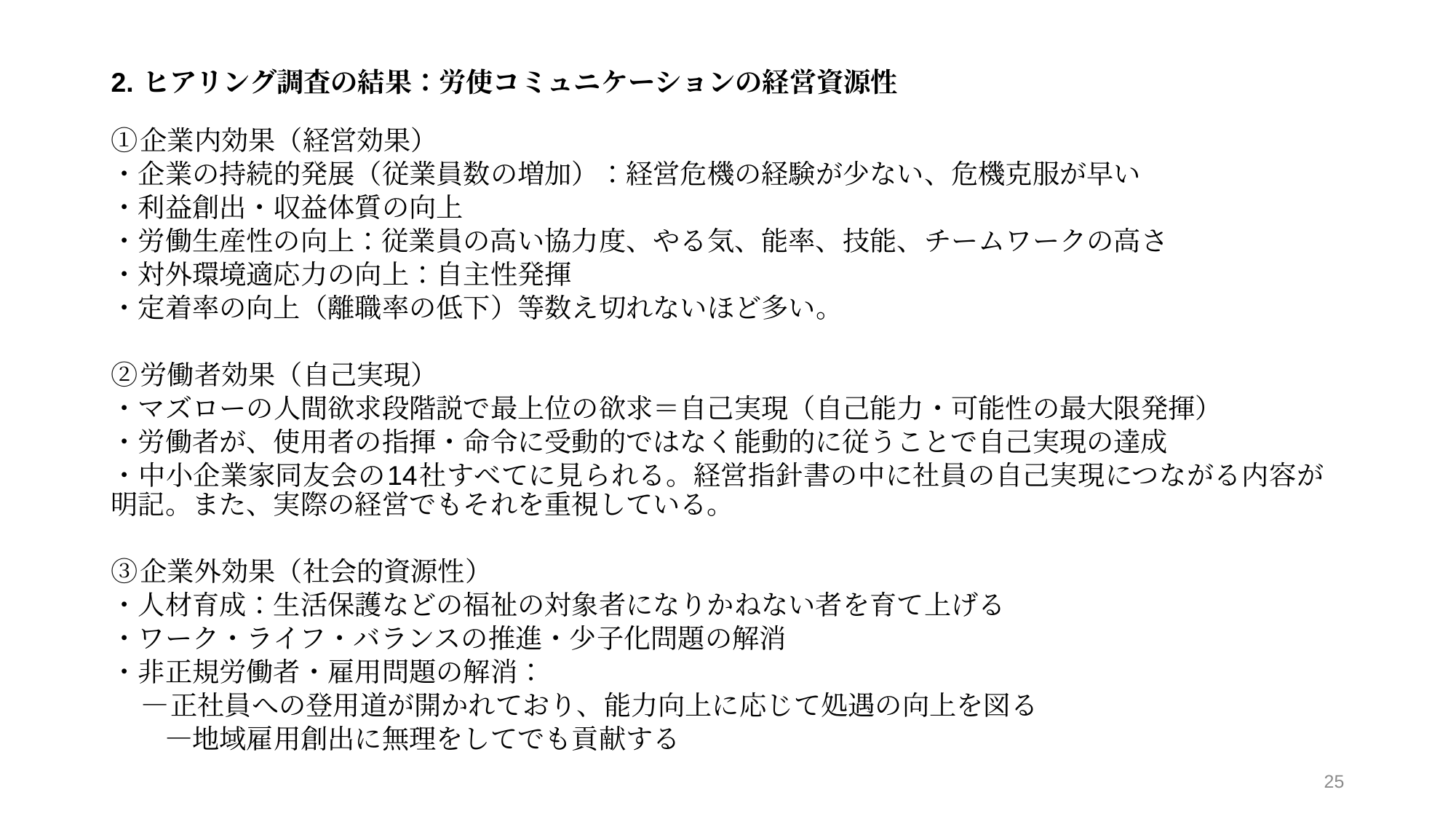

2. ヒアリング調査の結果：労使コミュニケーションの経営資源性

①企業内効果（経営効果）
・企業の持続的発展（従業員数の増加）：経営危機の経験が少ない、危機克服が早い
・利益創出・収益体質の向上
・労働生産性の向上：従業員の高い協力度、やる気、能率、技能、チームワークの高さ
・対外環境適応力の向上：自主性発揮
・定着率の向上（離職率の低下）等数え切れないほど多い。

②労働者効果（自己実現）
・マズローの人間欲求段階説で最上位の欲求＝自己実現（自己能力・可能性の最大限発揮）
・労働者が、使用者の指揮・命令に受動的ではなく能動的に従うことで自己実現の達成
・中小企業家同友会の14社すべてに見られる。経営指針書の中に社員の自己実現につながる内容が明記。また、実際の経営でもそれを重視している。

③企業外効果（社会的資源性）
・人材育成：生活保護などの福祉の対象者になりかねない者を育て上げる
・ワーク・ライフ・バランスの推進・少子化問題の解消
・非正規労働者・雇用問題の解消：
―正社員への登用道が開かれており、能力向上に応じて処遇の向上を図る
　　―地域雇用創出に無理をしてでも貢献する

25